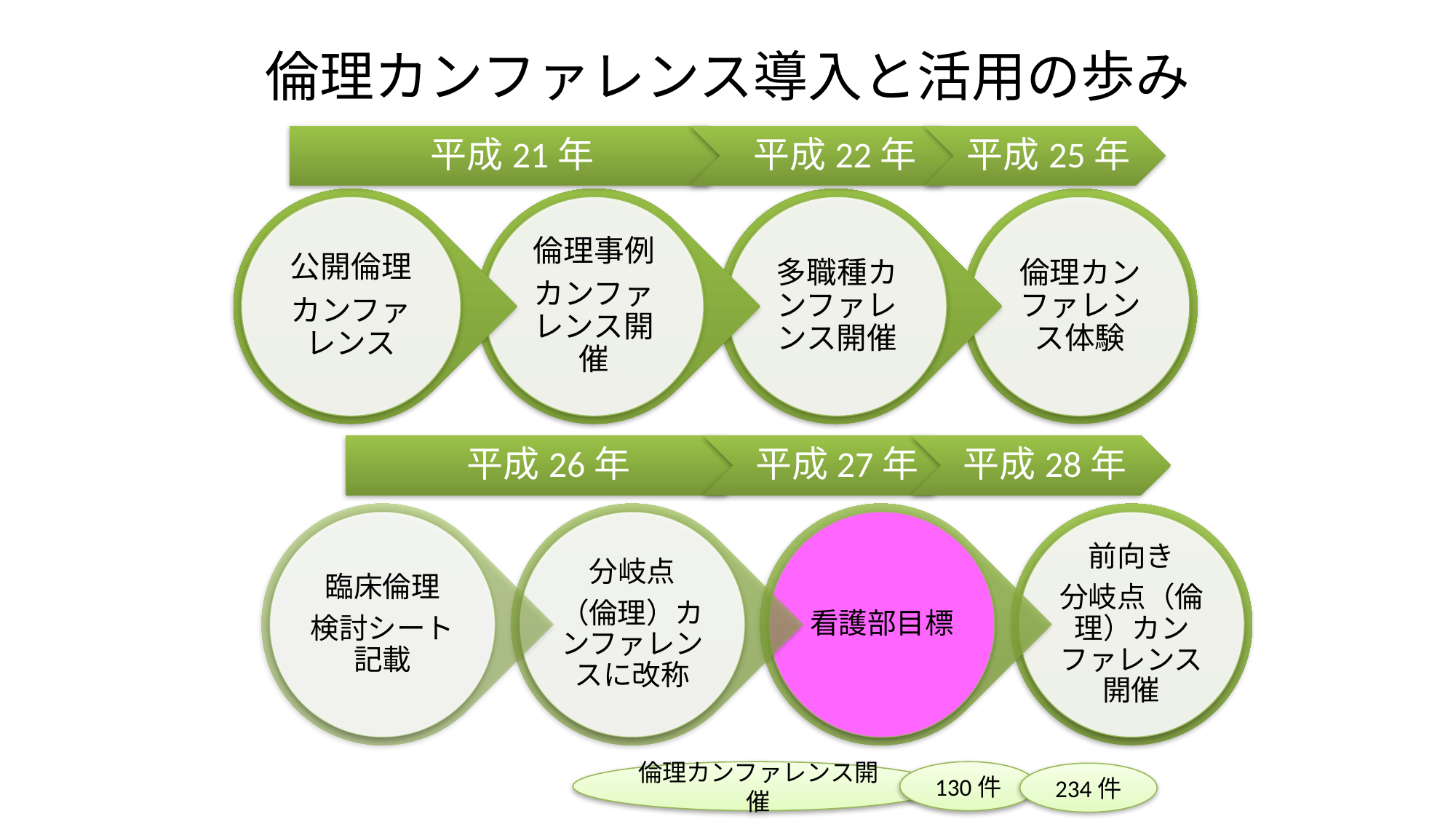

# 倫理カンファレンス導入と活用の歩み
倫理カンファレンス体験
多職種カンファレンス開催
倫理事例
カンファレンス開催
公開倫理
カンファレンス
平成21年
平成22年
平成25年
前向き
分岐点（倫理）カンファレンス開催
看護部目標
分岐点
（倫理）カンファレンスに改称
臨床倫理
検討シート記載
平成26年
平成27年
平成28年
倫理カンファレンス開催
130件
234件